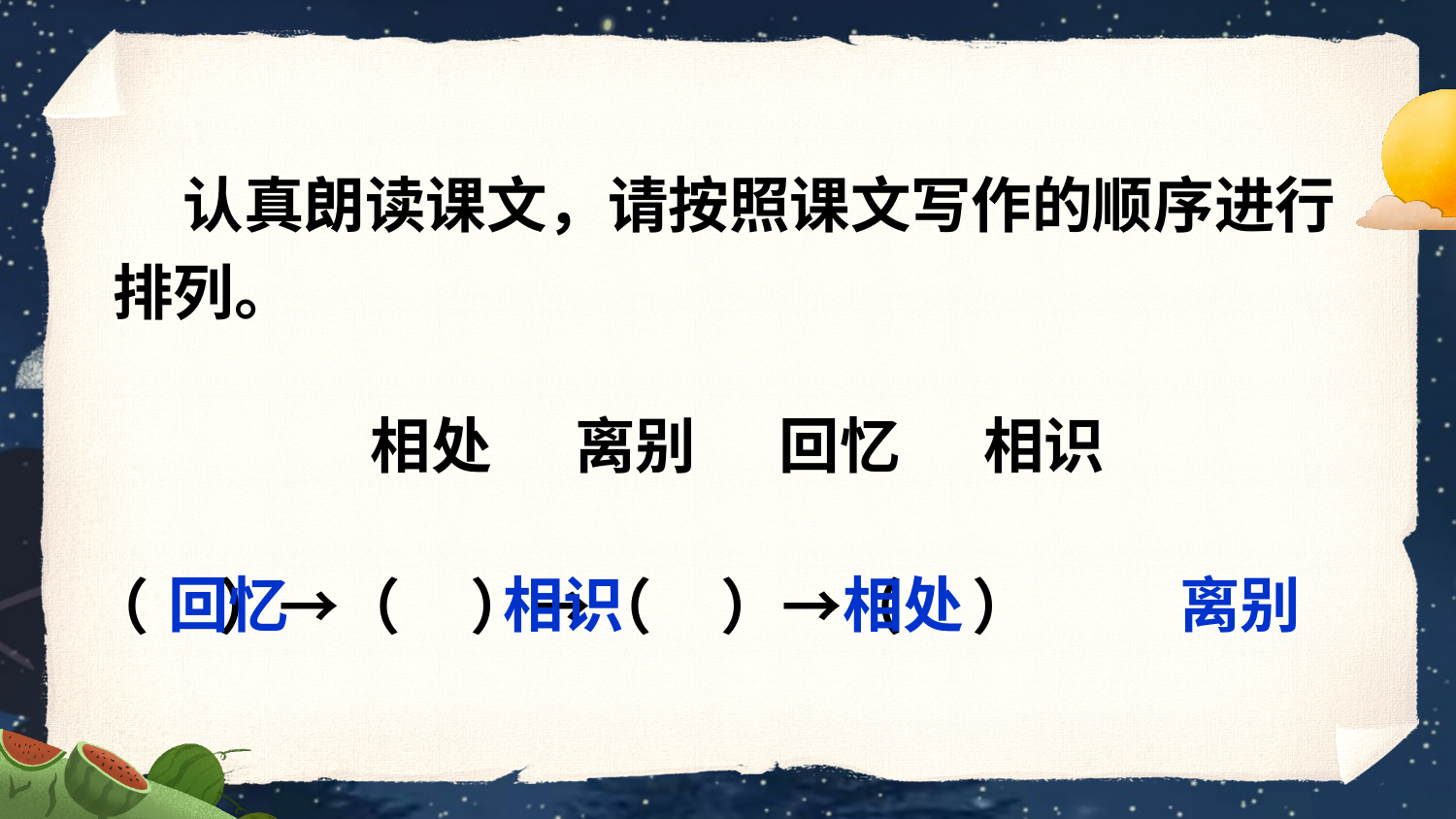

认真朗读课文，请按照课文写作的顺序进行排列。
相处      离别      回忆      相识
回忆
相识
相处
离别
（     ）→（     ）→（     ）→（     ）